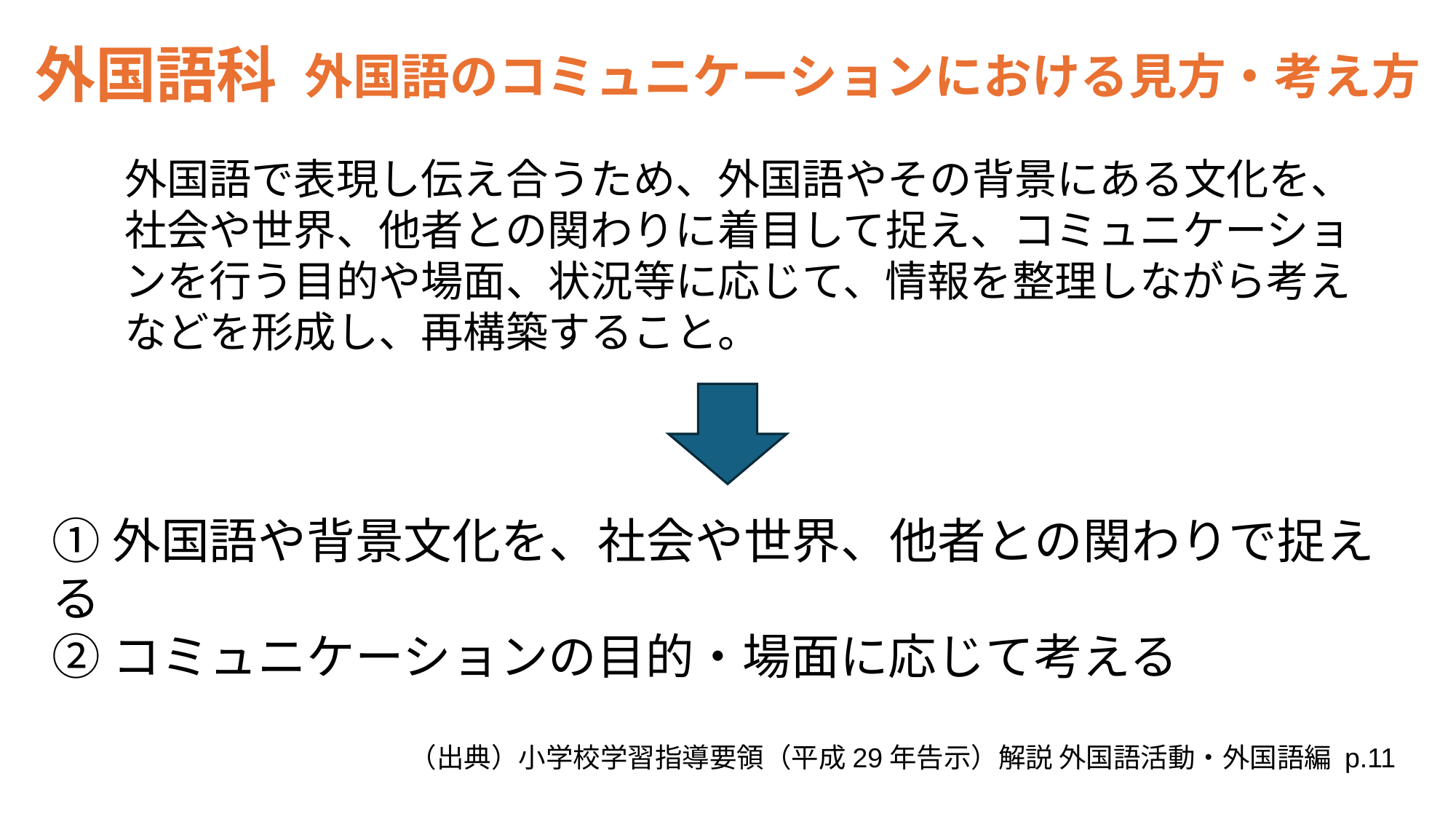

外国語科
外国語のコミュニケーションにおける見方・考え方
外国語で表現し伝え合うため、外国語やその背景にある文化を、社会や世界、他者との関わりに着目して捉え、コミュニケーションを行う目的や場面、状況等に応じて、情報を整理しながら考えなどを形成し、再構築すること。

①外国語や背景文化を、社会や世界、他者との関わりで捉える
②コミュニケーションの目的・場面に応じて考える
（出典）小学校学習指導要領（平成29年告示）解説 外国語活動・外国語編 p.11